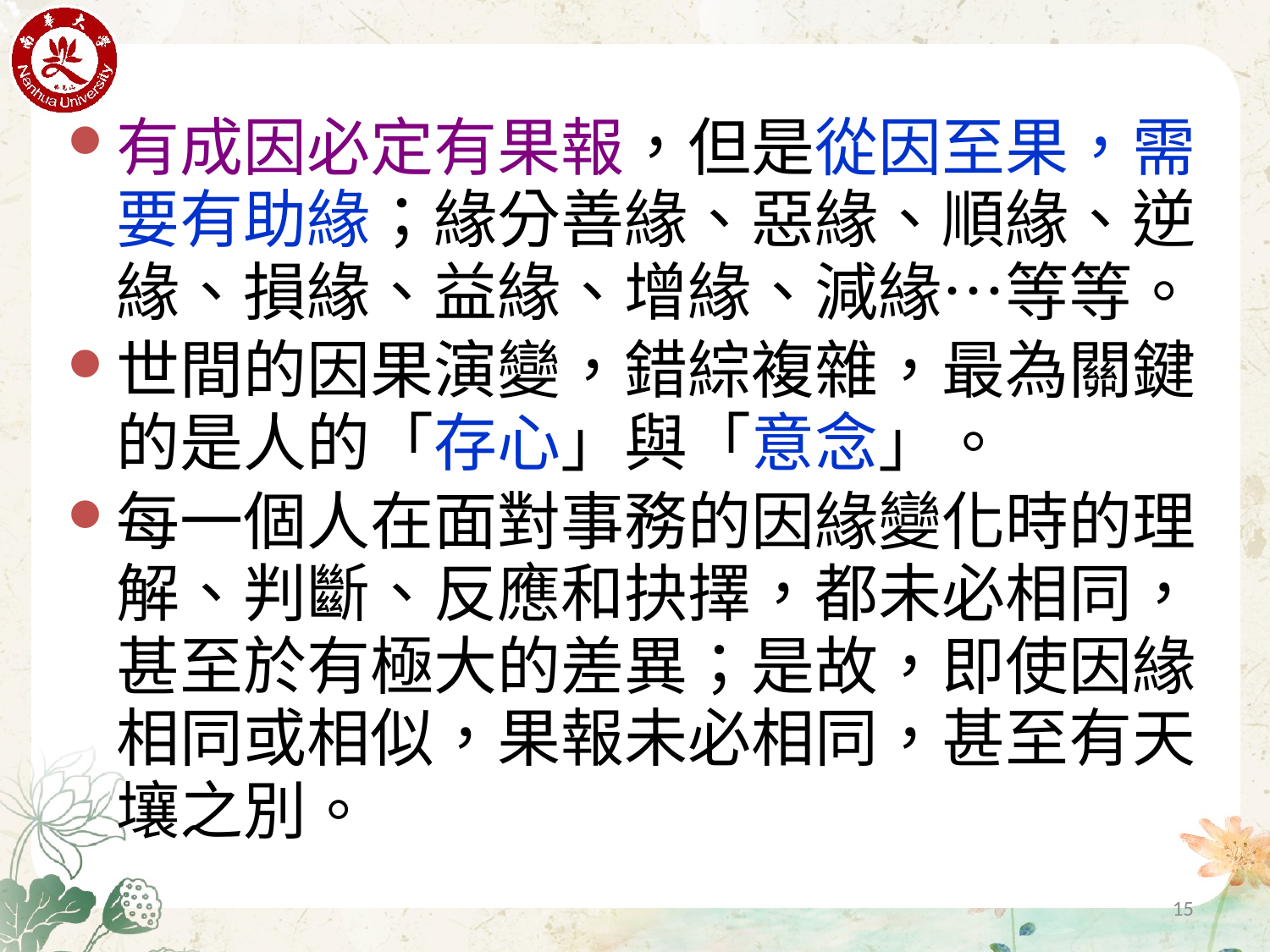

有成因必定有果報，但是從因至果，需要有助緣；緣分善緣、惡緣、順緣、逆緣、損緣、益緣、增緣、減緣…等等。
世間的因果演變，錯綜複雜，最為關鍵的是人的「存心」與「意念」。
每一個人在面對事務的因緣變化時的理解、判斷、反應和抉擇，都未必相同，甚至於有極大的差異；是故，即使因緣相同或相似，果報未必相同，甚至有天壤之別。
15